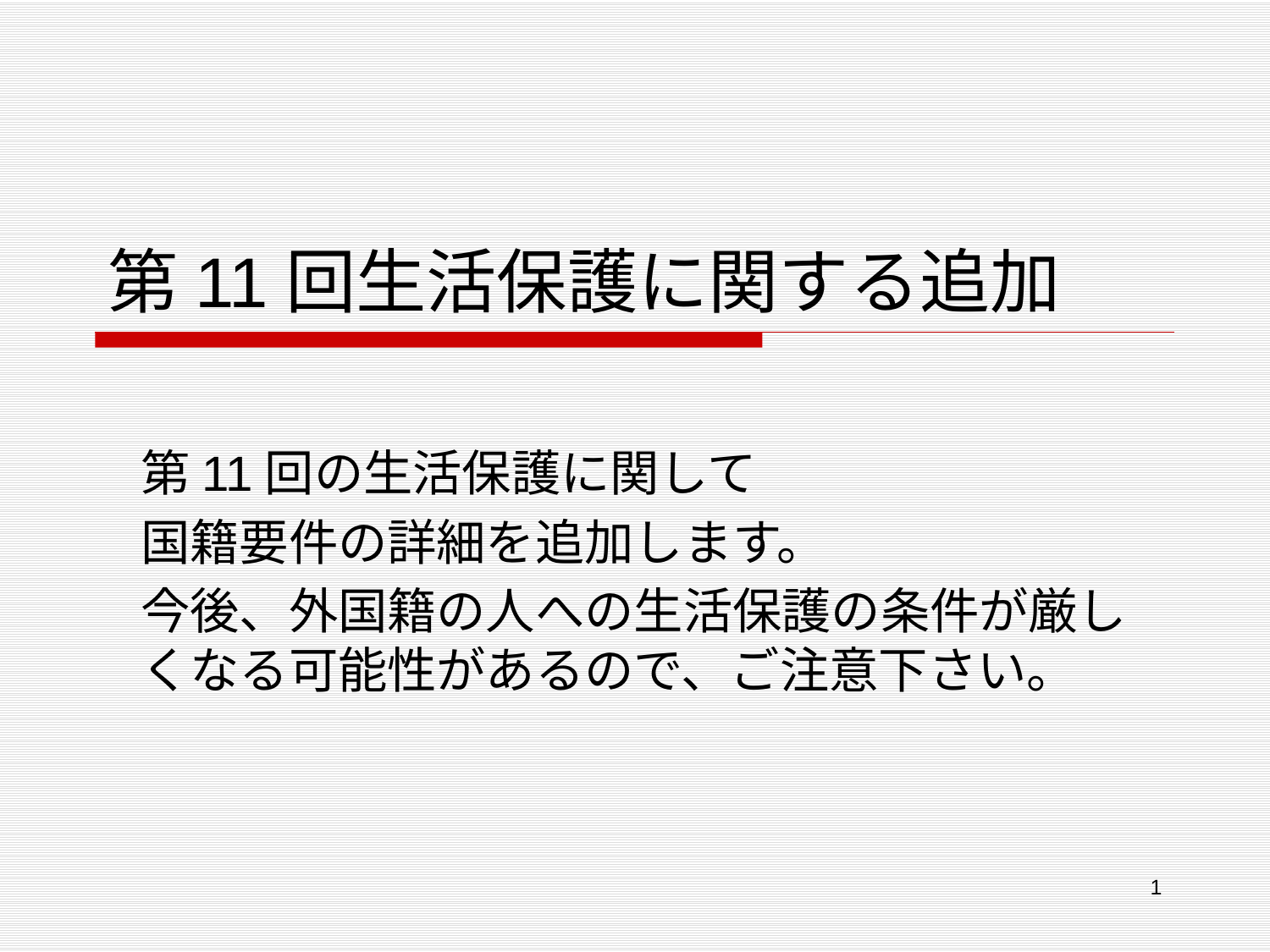

# 第11回生活保護に関する追加
第11回の生活保護に関して
国籍要件の詳細を追加します。
今後、外国籍の人への生活保護の条件が厳しくなる可能性があるので、ご注意下さい。
1